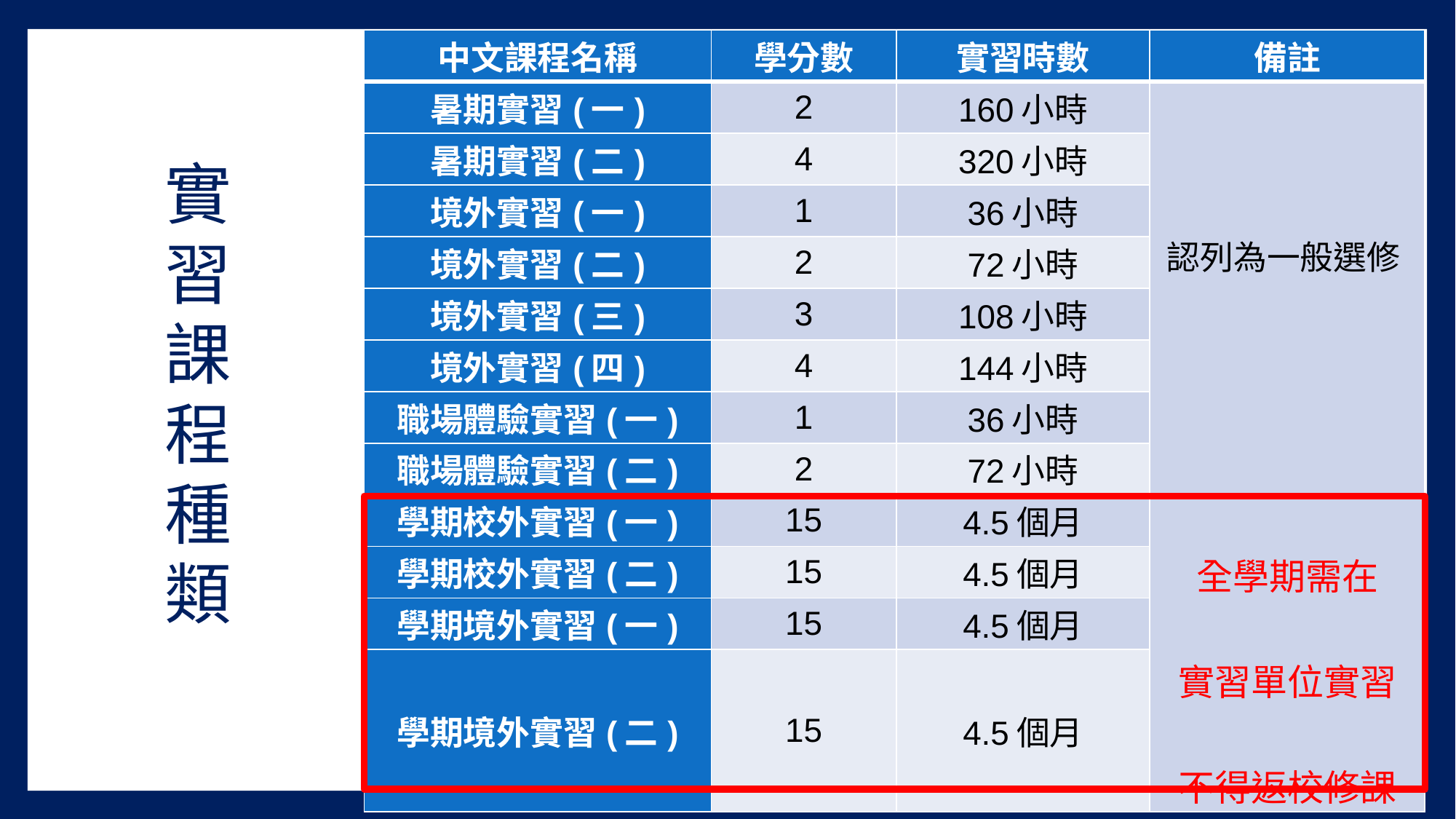

| 中文課程名稱 | 學分數 | 實習時數 | 備註 |
| --- | --- | --- | --- |
| 暑期實習(一) | 2 | 160小時 | 認列為一般選修 |
| 暑期實習(二) | 4 | 320小時 |  |
| 境外實習(一) | 1 | 36小時 |  |
| 境外實習(二) | 2 | 72小時 |  |
| 境外實習(三) | 3 | 108小時 |  |
| 境外實習(四) | 4 | 144小時 |  |
| 職場體驗實習(一) | 1 | 36小時 |  |
| 職場體驗實習(二) | 2 | 72小時 |  |
| 學期校外實習(一) | 15 | 4.5個月 | 全學期需在 實習單位實習 不得返校修課 |
| 學期校外實習(二) | 15 | 4.5個月 |  |
| 學期境外實習(一) | 15 | 4.5個月 |  |
| 學期境外實習(二) | 15 | 4.5個月 |  |
實
習
課
程
種
類